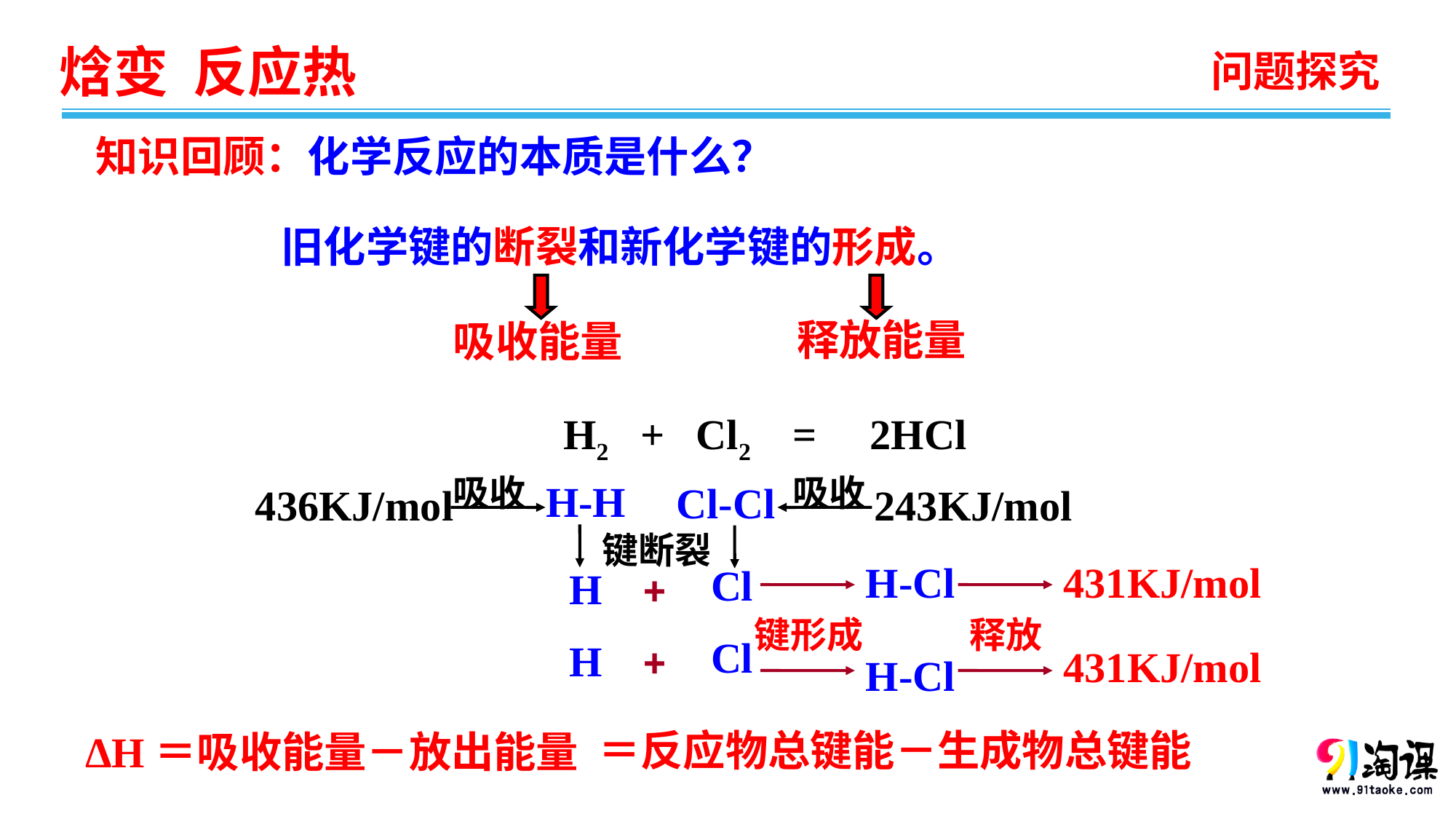

问题探究
知识回顾：化学反应的本质是什么？
旧化学键的断裂和新化学键的形成。

释放能量
吸收能量
H2   +   Cl2    =     2HCl
吸收
吸收
H-H
Cl-Cl
436KJ/mol
243KJ/mol

键断裂

H-Cl
431KJ/mol
Cl
Cl
H
H
+
+

释放
键形成
431KJ/mol
H-Cl

＝反应物总键能－生成物总键能
ΔH＝吸收能量－放出能量